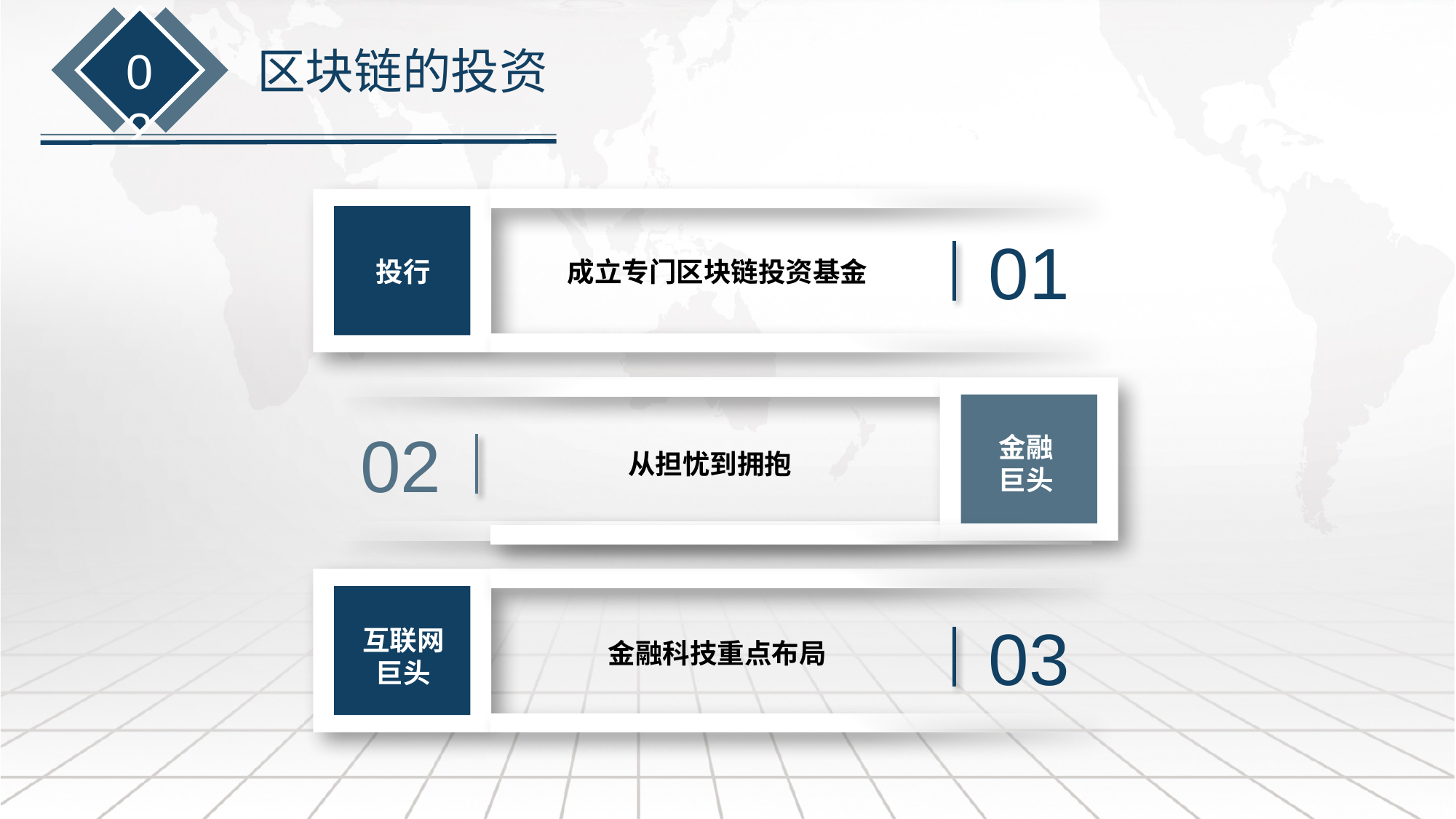

02
区块链的投资

01
投行
成立专门区块链投资基金

02
金融巨头
从担忧到拥抱

03
互联网
巨头
金融科技重点布局